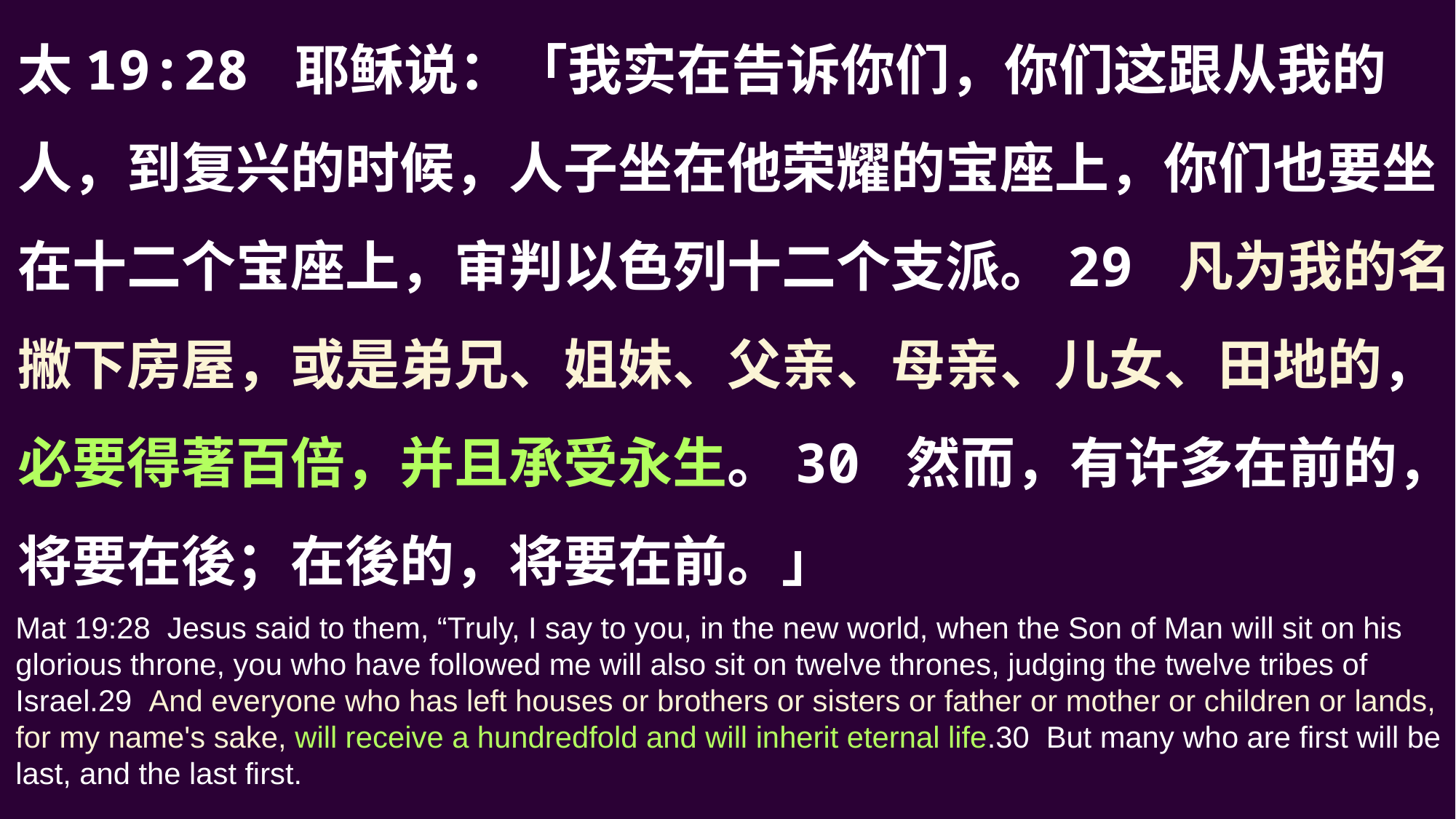

太19:28 耶稣说：「我实在告诉你们，你们这跟从我的人，到复兴的时候，人子坐在他荣耀的宝座上，你们也要坐在十二个宝座上，审判以色列十二个支派。29 凡为我的名撇下房屋，或是弟兄、姐妹、父亲、母亲、儿女、田地的，必要得著百倍，并且承受永生。30 然而，有许多在前的，将要在後；在後的，将要在前。」
Mat 19:28  Jesus said to them, “Truly, I say to you, in the new world, when the Son of Man will sit on his glorious throne, you who have followed me will also sit on twelve thrones, judging the twelve tribes of Israel.29  And everyone who has left houses or brothers or sisters or father or mother or children or lands, for my name's sake, will receive a hundredfold and will inherit eternal life.30  But many who are first will be last, and the last first.